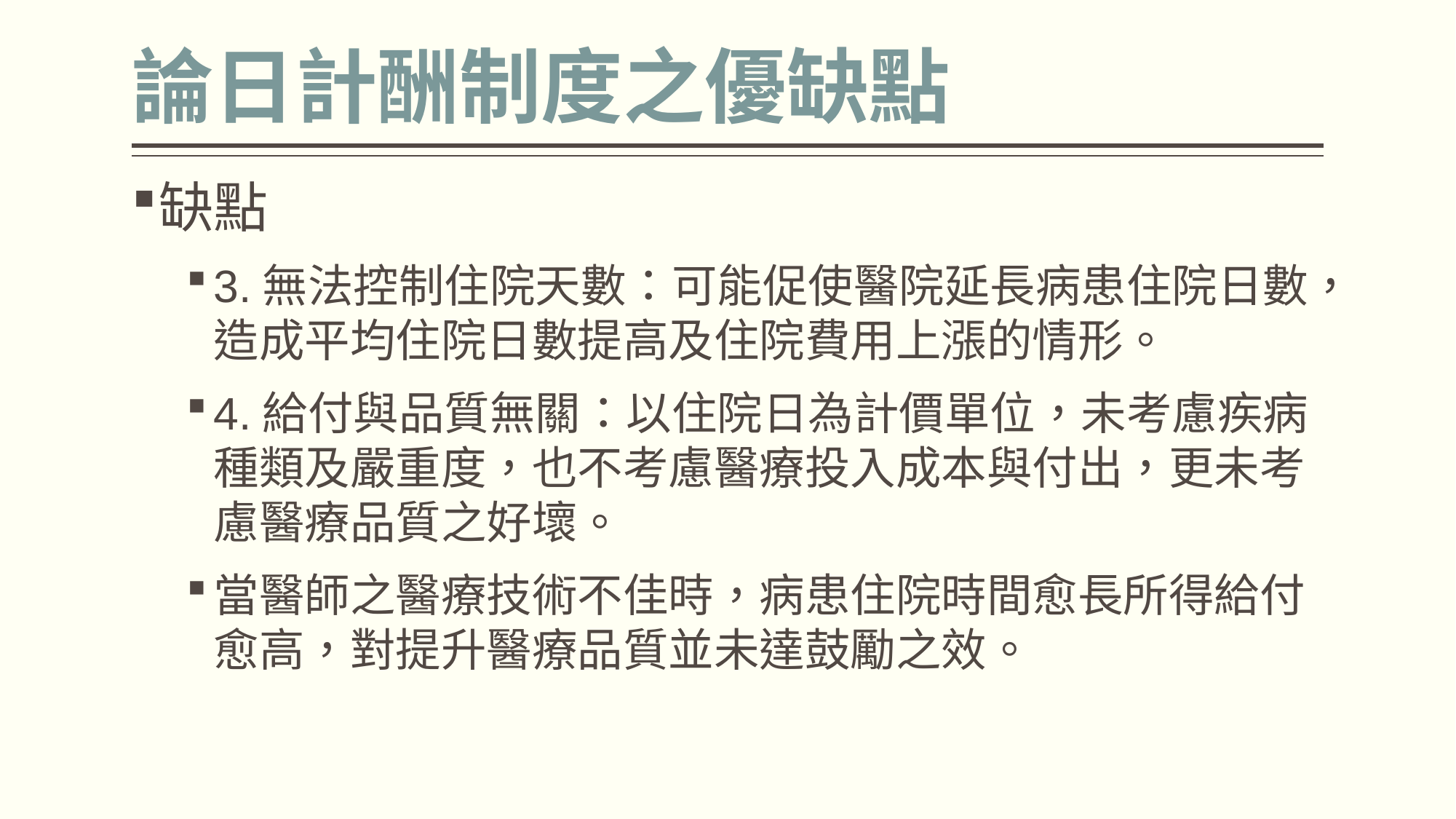

# 論日計酬制度之優缺點
缺點
3.無法控制住院天數：可能促使醫院延長病患住院日數，造成平均住院日數提高及住院費用上漲的情形。
4.給付與品質無關：以住院日為計價單位，未考慮疾病種類及嚴重度，也不考慮醫療投入成本與付出，更未考慮醫療品質之好壞。
當醫師之醫療技術不佳時，病患住院時間愈長所得給付愈高，對提升醫療品質並未達鼓勵之效。